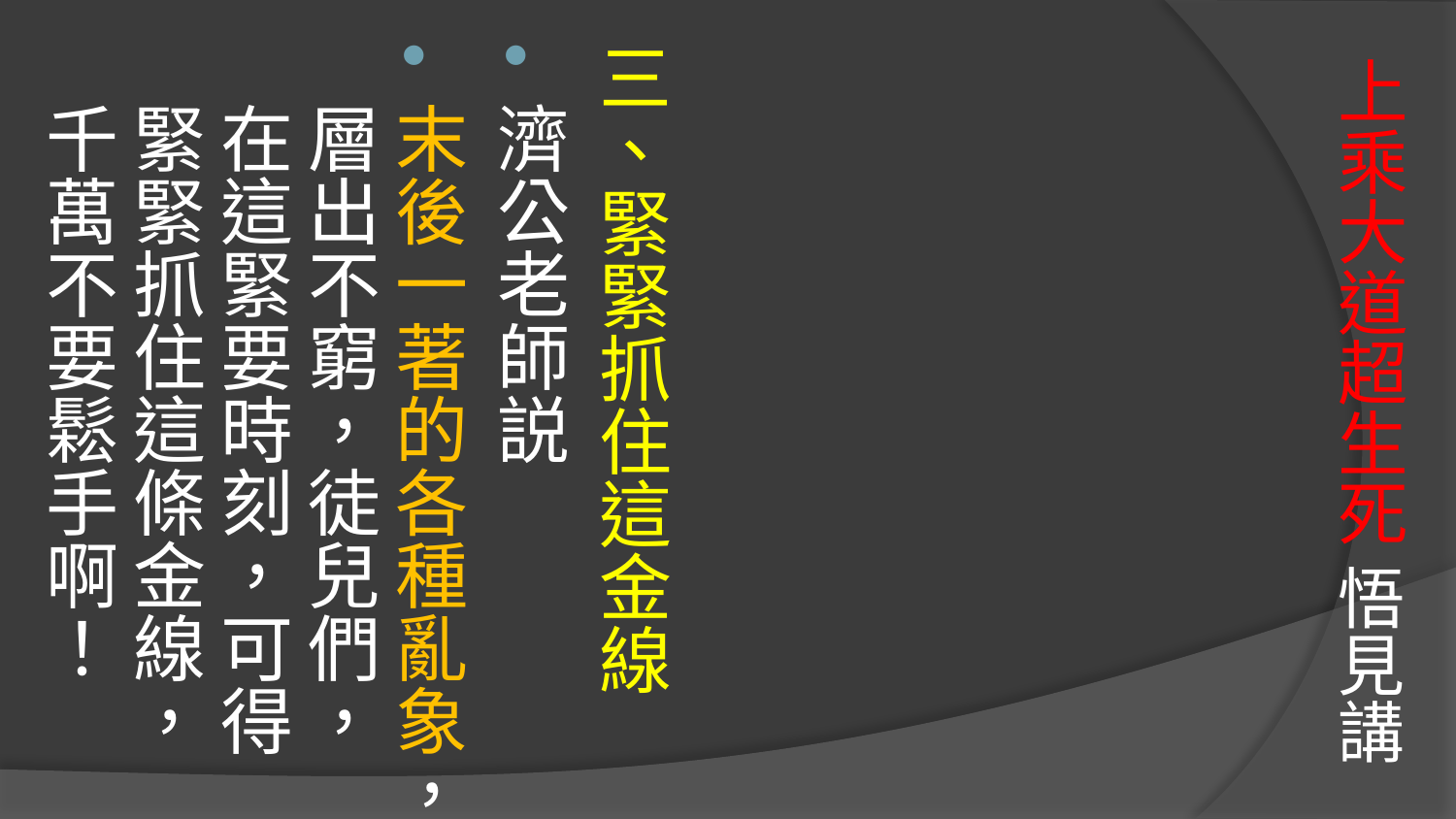

三、緊緊抓住這金線
濟公老師説
末後一著的各種亂象，層出不窮，徒兒們，在這緊要時刻，可得緊緊抓住這條金線，千萬不要鬆手啊！
# 上乘大道超生死 悟見講